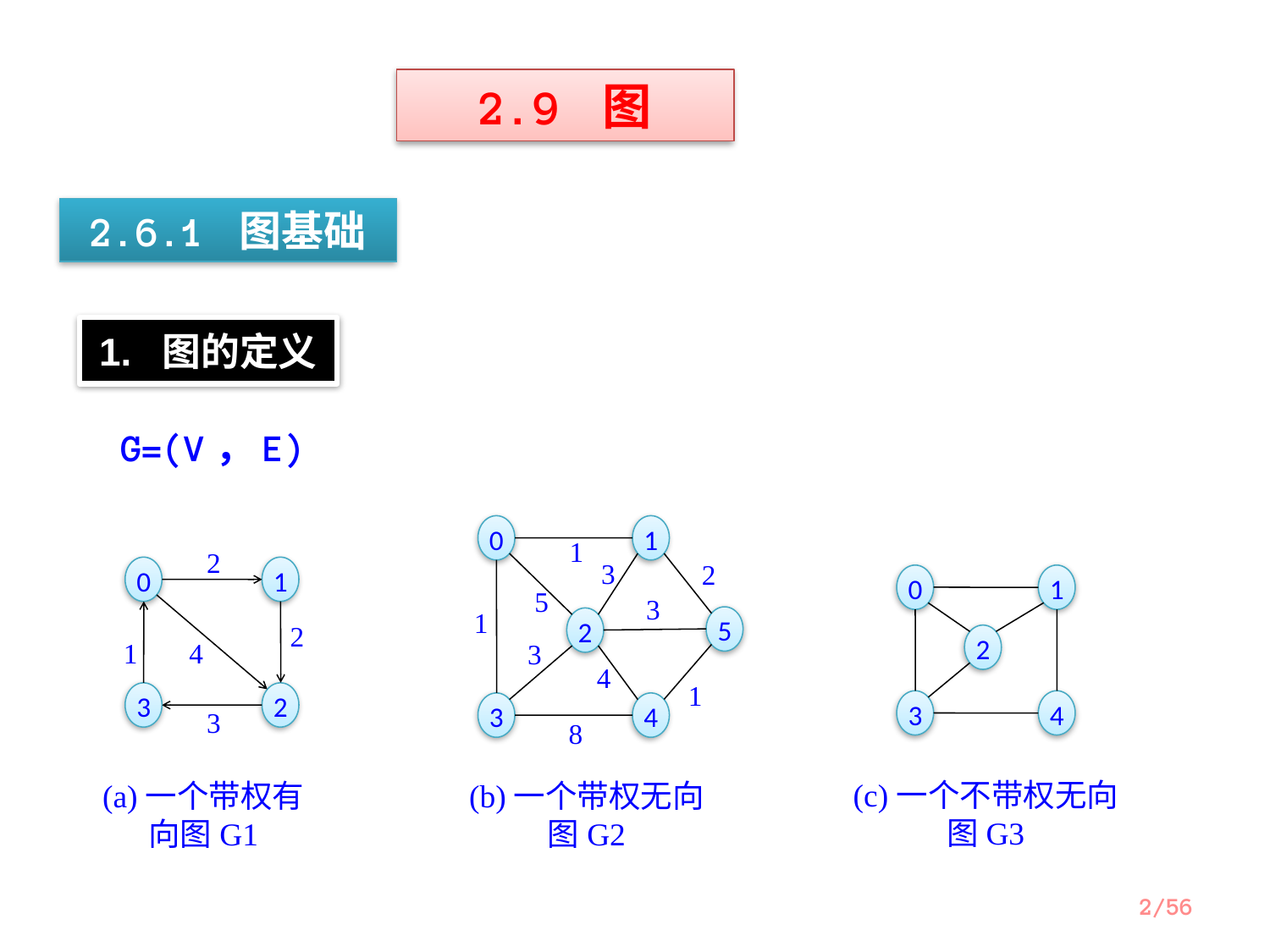

2.9 图
2.6.1 图基础
1.  图的定义
G=(V，E)
0
1
1

2
0
1

2
1
4
3
2

3
(a)一个带权有向图G1

3
2

0
1
5

3

1
5
2

2

3

4

1
3
4
3
4

8
(c)一个不带权无向图G3
(b)一个带权无向图G2
2/56